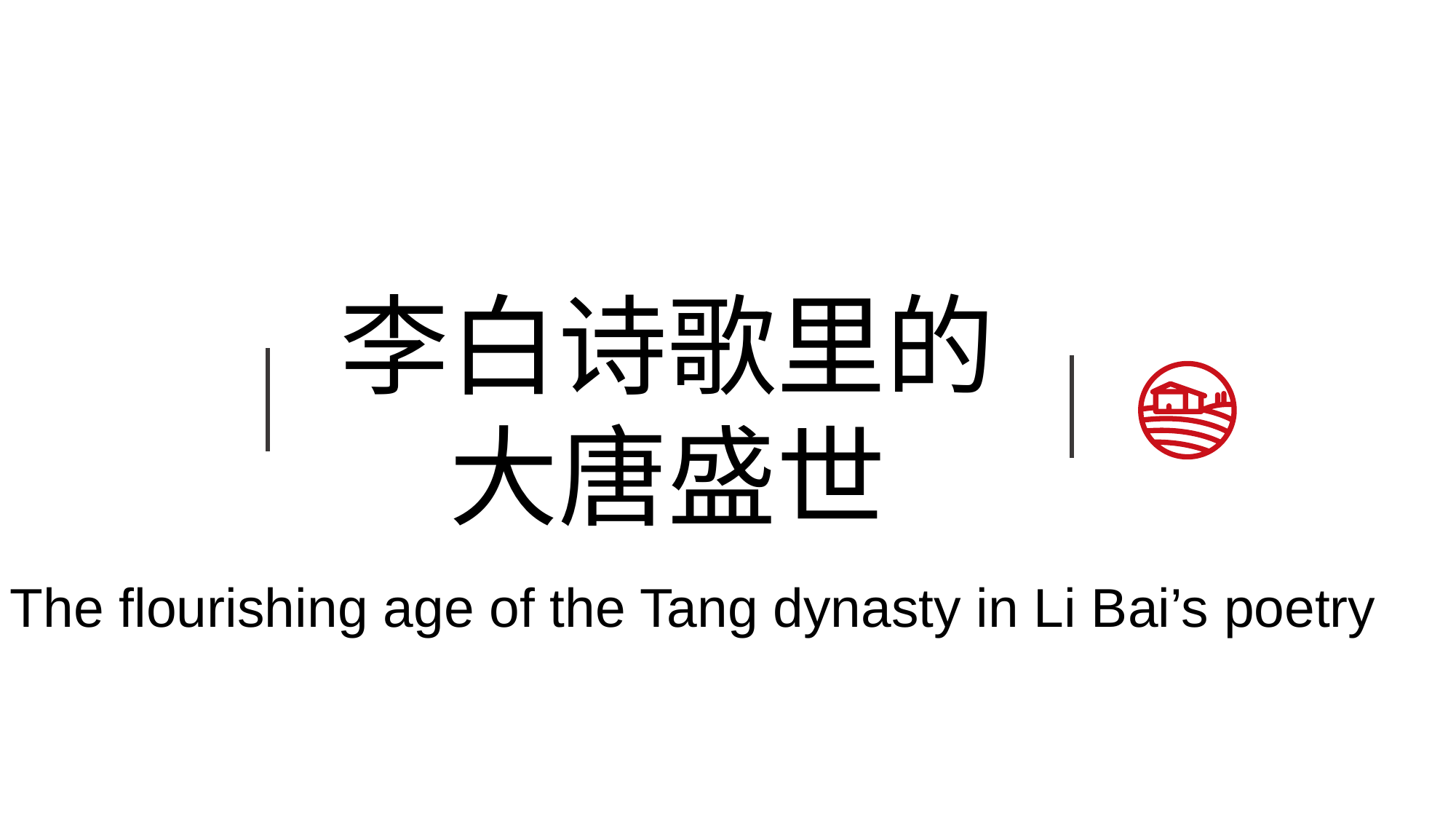

李白诗歌里的大唐盛世

The flourishing age of the Tang dynasty in Li Bai’s poetry